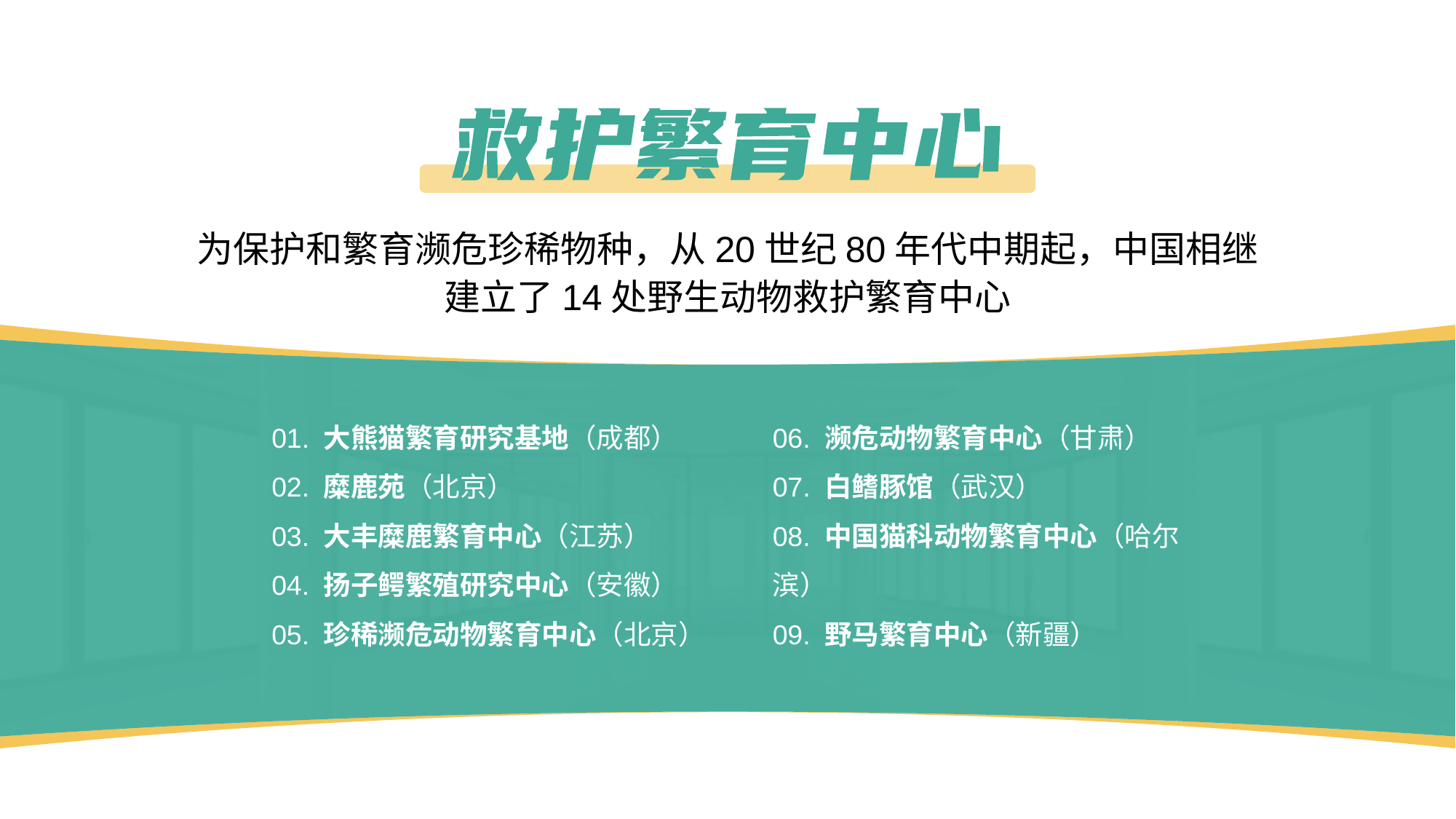

救护繁育中心

为保护和繁育濒危珍稀物种，从20世纪80年代中期起，中国相继建立了14处野生动物救护繁育中心

01. 大熊猫繁育研究基地（成都）
02. 糜鹿苑（北京）
03. 大丰糜鹿繁育中心（江苏）
04. 扬子鳄繁殖研究中心（安徽）
05. 珍稀濒危动物繁育中心（北京）
06. 濒危动物繁育中心（甘肃）
07. 白鳍豚馆（武汉）
08. 中国猫科动物繁育中心（哈尔滨）
09. 野马繁育中心（新疆）